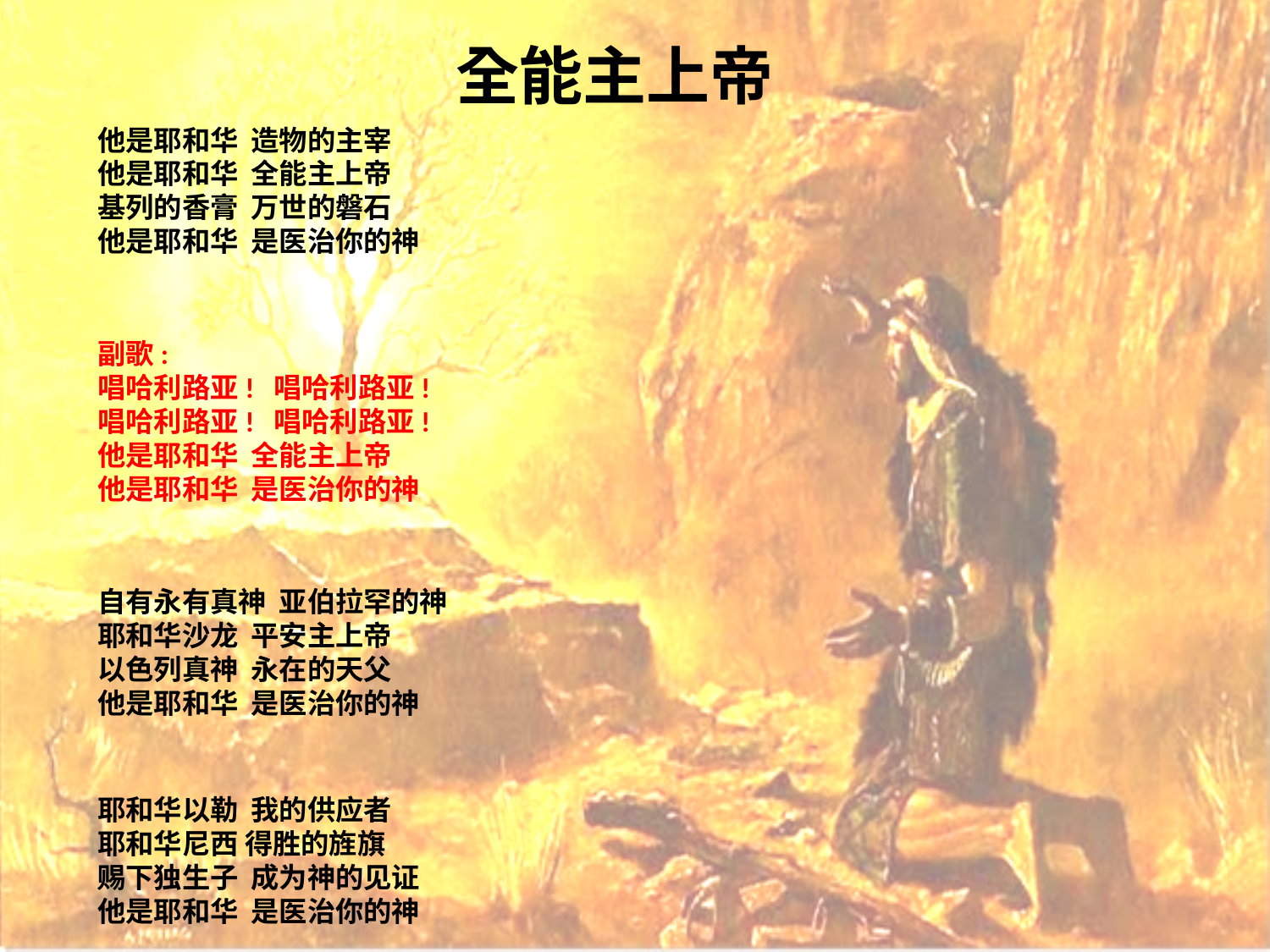

# 全能主上帝
他是耶和华  造物的主宰
他是耶和华  全能主上帝
基列的香膏  万世的磐石
他是耶和华  是医治你的神

副歌:
唱哈利路亚!  唱哈利路亚!
唱哈利路亚!  唱哈利路亚!
他是耶和华  全能主上帝
他是耶和华  是医治你的神

自有永有真神  亚伯拉罕的神
耶和华沙龙  平安主上帝
以色列真神  永在的天父
他是耶和华  是医治你的神
耶和华以勒  我的供应者
耶和华尼西 得胜的旌旗
赐下独生子  成为神的见证
他是耶和华  是医治你的神